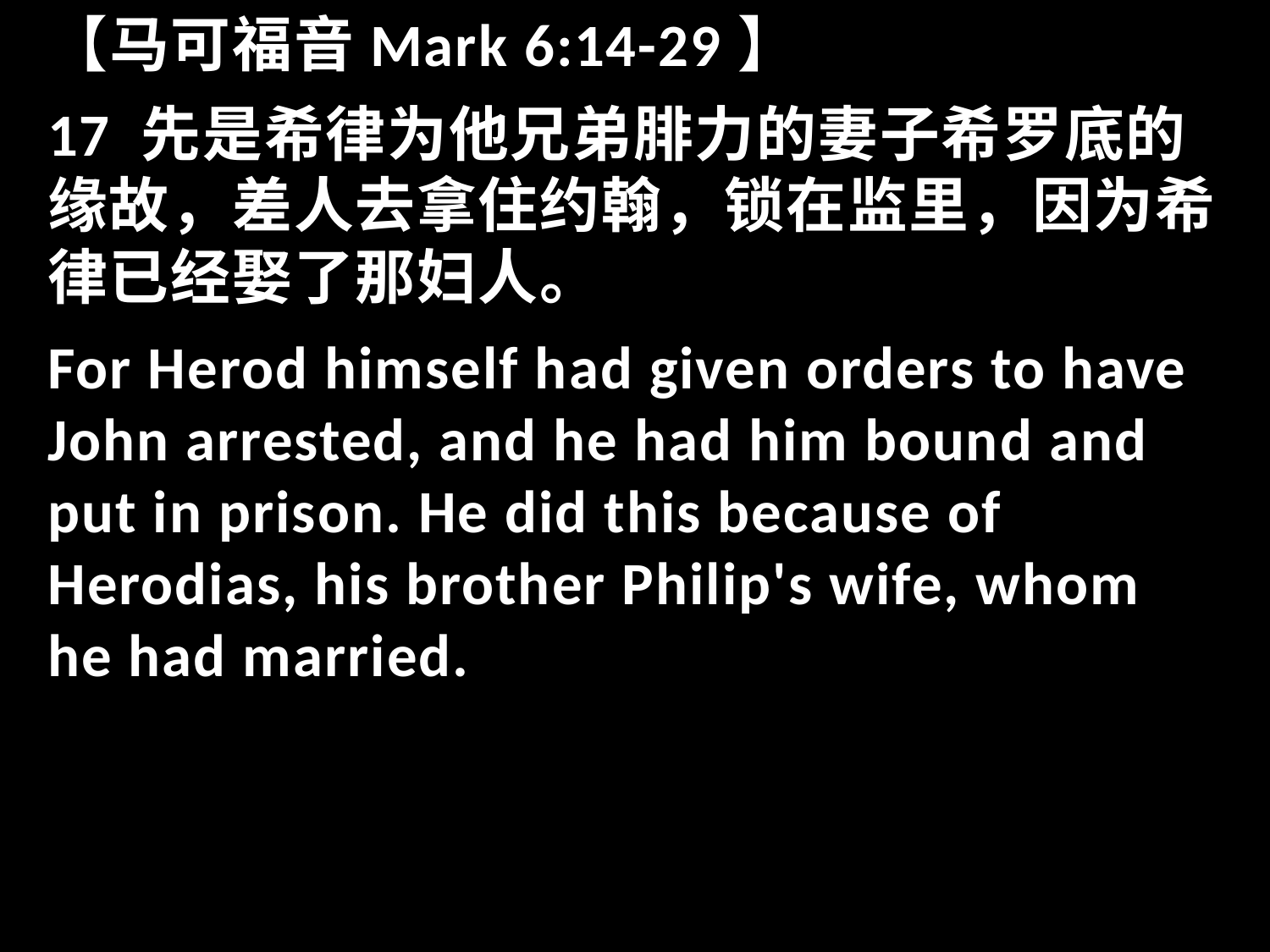

【马可福音Mark 6:14-29】
17 先是希律为他兄弟腓力的妻子希罗底的缘故，差人去拿住约翰，锁在监里，因为希律已经娶了那妇人。
For Herod himself had given orders to have John arrested, and he had him bound and put in prison. He did this because of Herodias, his brother Philip's wife, whom he had married.